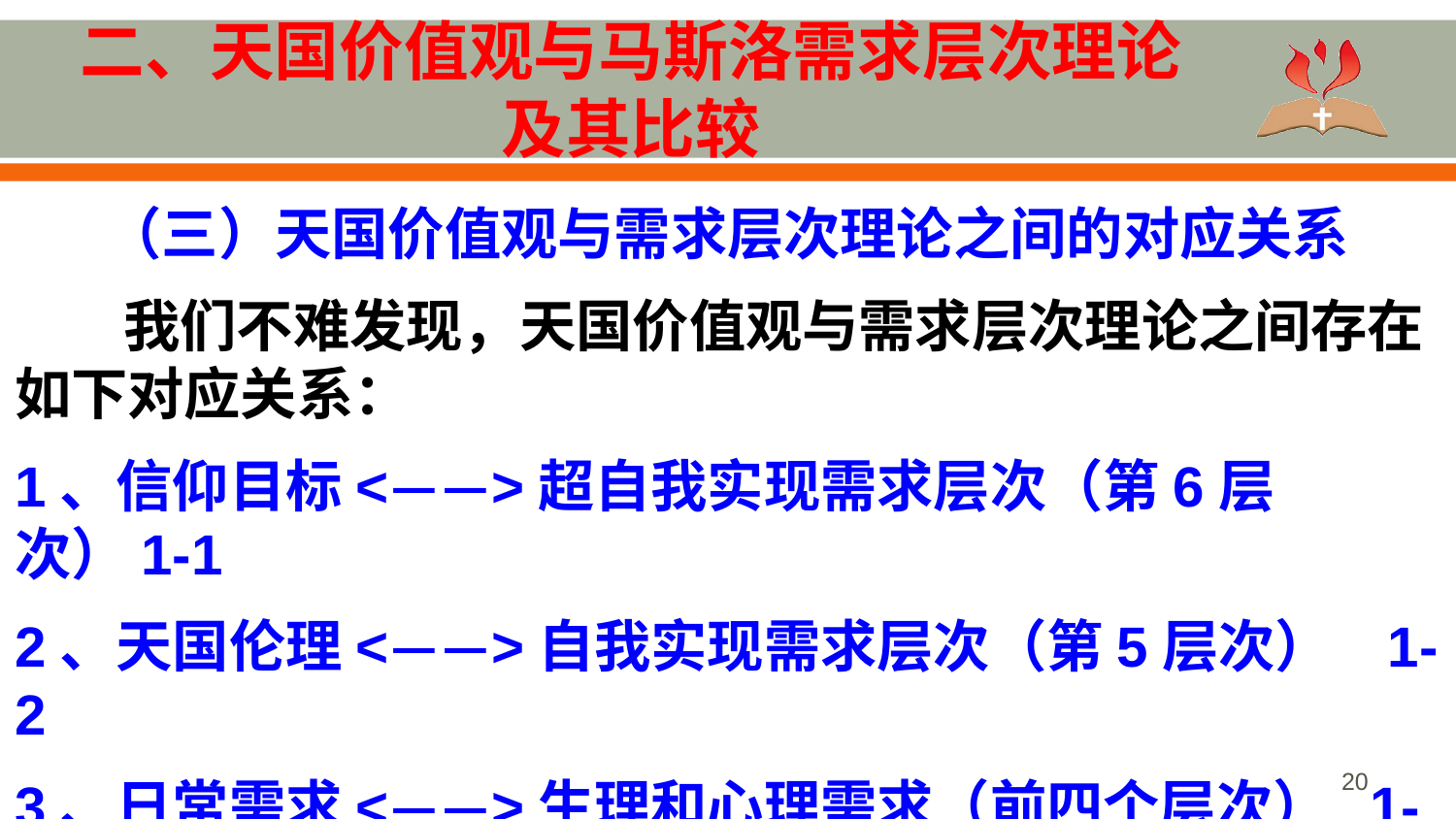

# 二、天国价值观与马斯洛需求层次理论 及其比较
      （三）天国价值观与需求层次理论之间的对应关系
我们不难发现，天国价值观与需求层次理论之间存在如下对应关系：
1、信仰目标<——>超自我实现需求层次（第6层次）1-1
2、天国伦理<——>自我实现需求层次（第5层次）   1-2
3、日常需求<——>生理和心理需求（前四个层次）  1-3
其中，心理需求 = 安全需求 + 社交需求 + 尊重需求  1-4

20